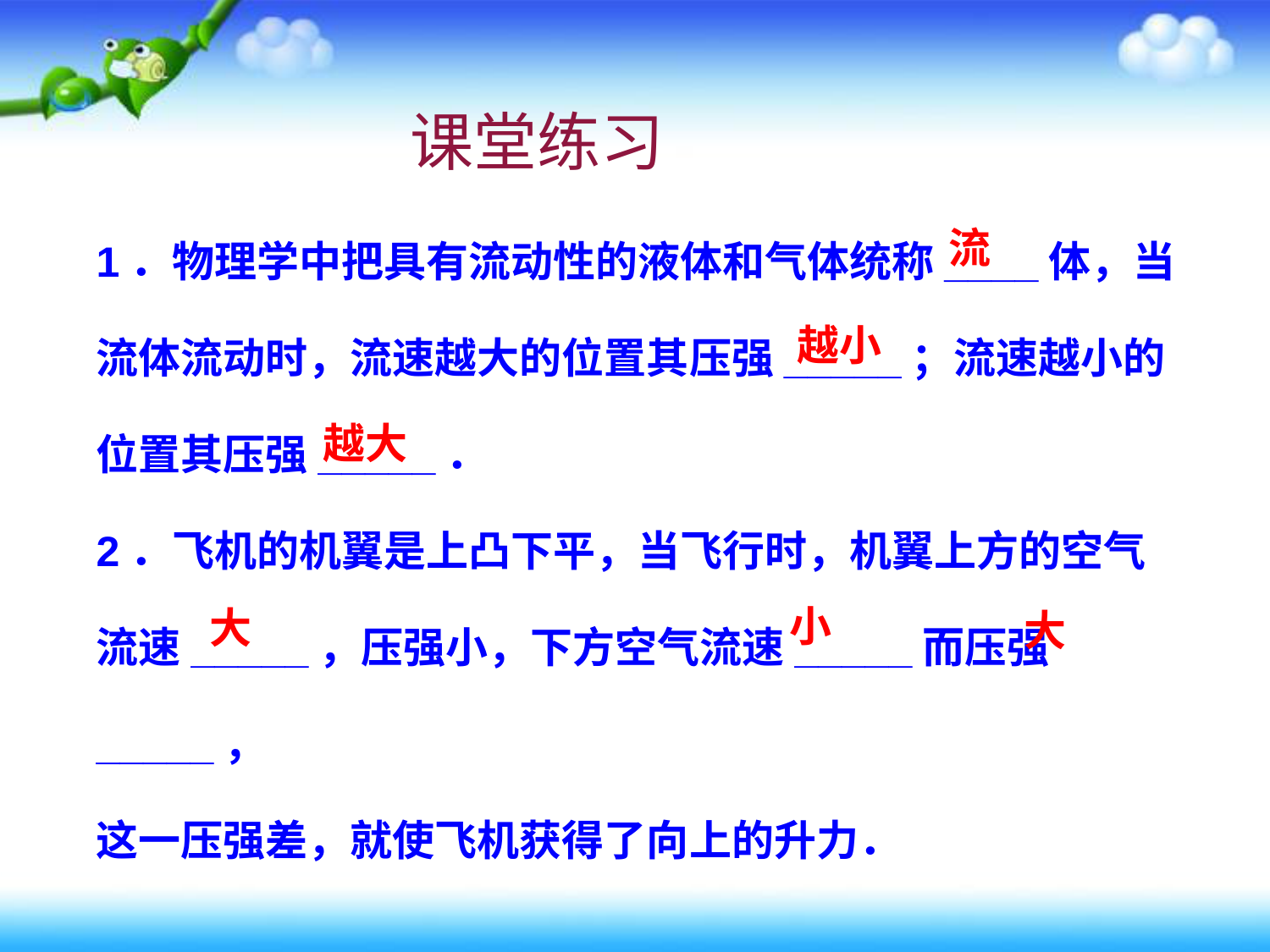

课堂练习
1．物理学中把具有流动性的液体和气体统称____体，当
流体流动时，流速越大的位置其压强_____；流速越小的
位置其压强_____．
2．飞机的机翼是上凸下平，当飞行时，机翼上方的空气
流速_____，压强小，下方空气流速_____而压强_____，
这一压强差，就使飞机获得了向上的升力．
流
越小
越大
小
大
大